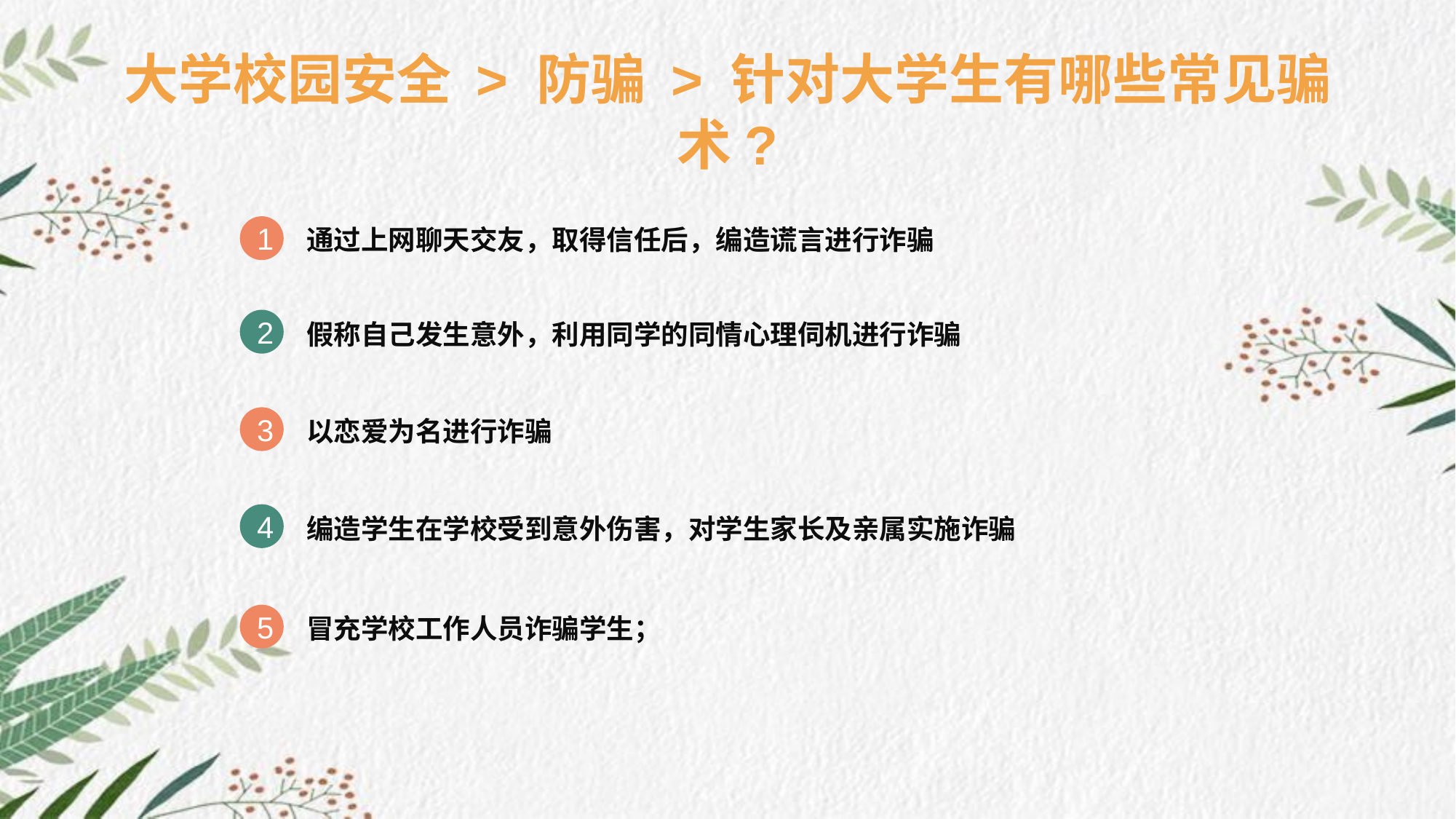

大学校园安全 > 防骗 > 针对大学生有哪些常见骗术?
1
通过上网聊天交友，取得信任后，编造谎言进行诈骗
2
假称自己发生意外，利用同学的同情心理伺机进行诈骗
3
以恋爱为名进行诈骗
4
编造学生在学校受到意外伤害，对学生家长及亲属实施诈骗
5
冒充学校工作人员诈骗学生；